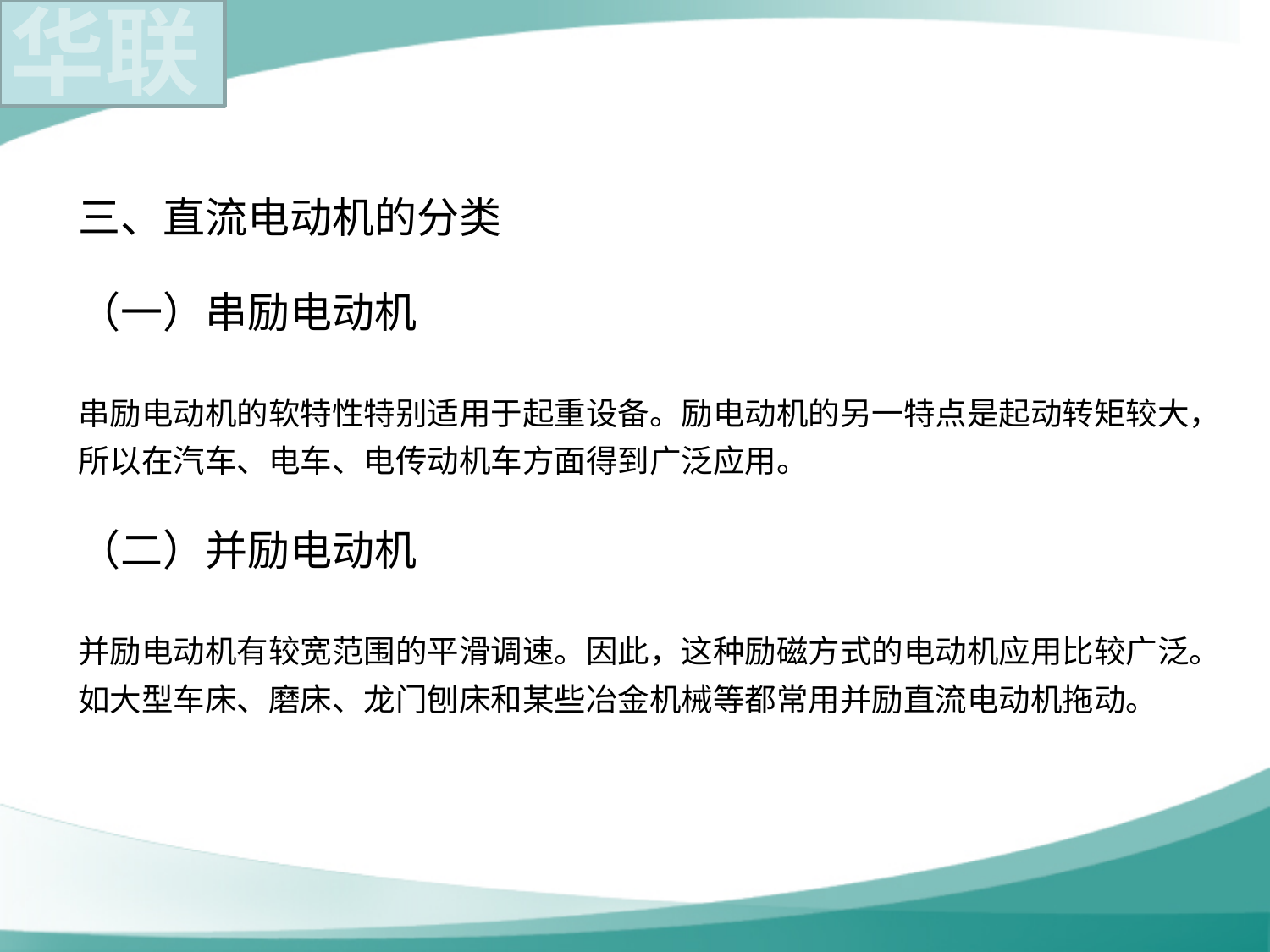

三、直流电动机的分类
（一）串励电动机

串励电动机的软特性特别适用于起重设备。励电动机的另一特点是起动转矩较大，所以在汽车、电车、电传动机车方面得到广泛应用。

（二）并励电动机

并励电动机有较宽范围的平滑调速。因此，这种励磁方式的电动机应用比较广泛。如大型车床、磨床、龙门刨床和某些冶金机械等都常用并励直流电动机拖动。